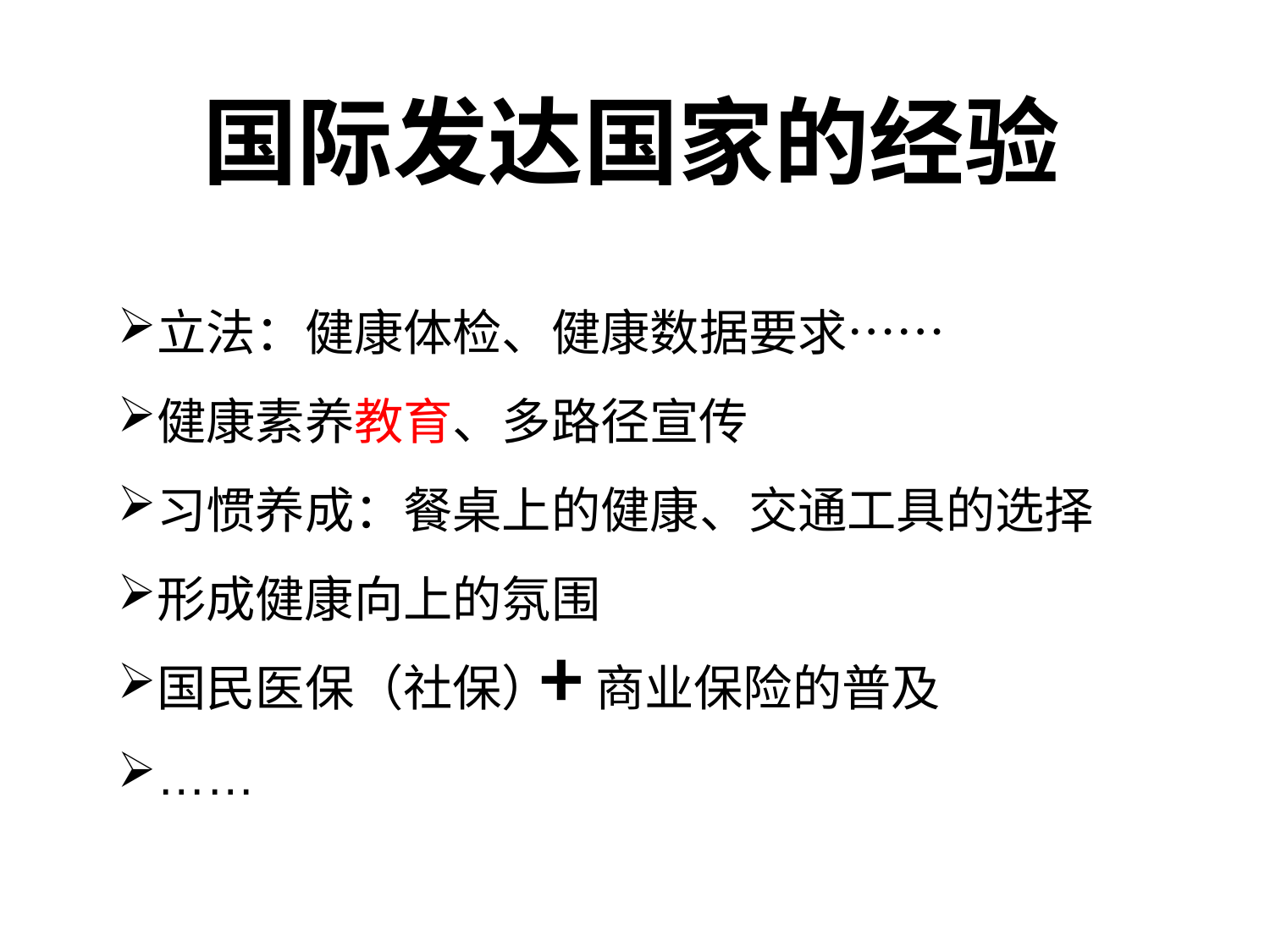

国际发达国家的经验
立法：健康体检、健康数据要求……
健康素养教育、多路径宣传
习惯养成：餐桌上的健康、交通工具的选择
形成健康向上的氛围
国民医保（社保）    商业保险的普及
……
+